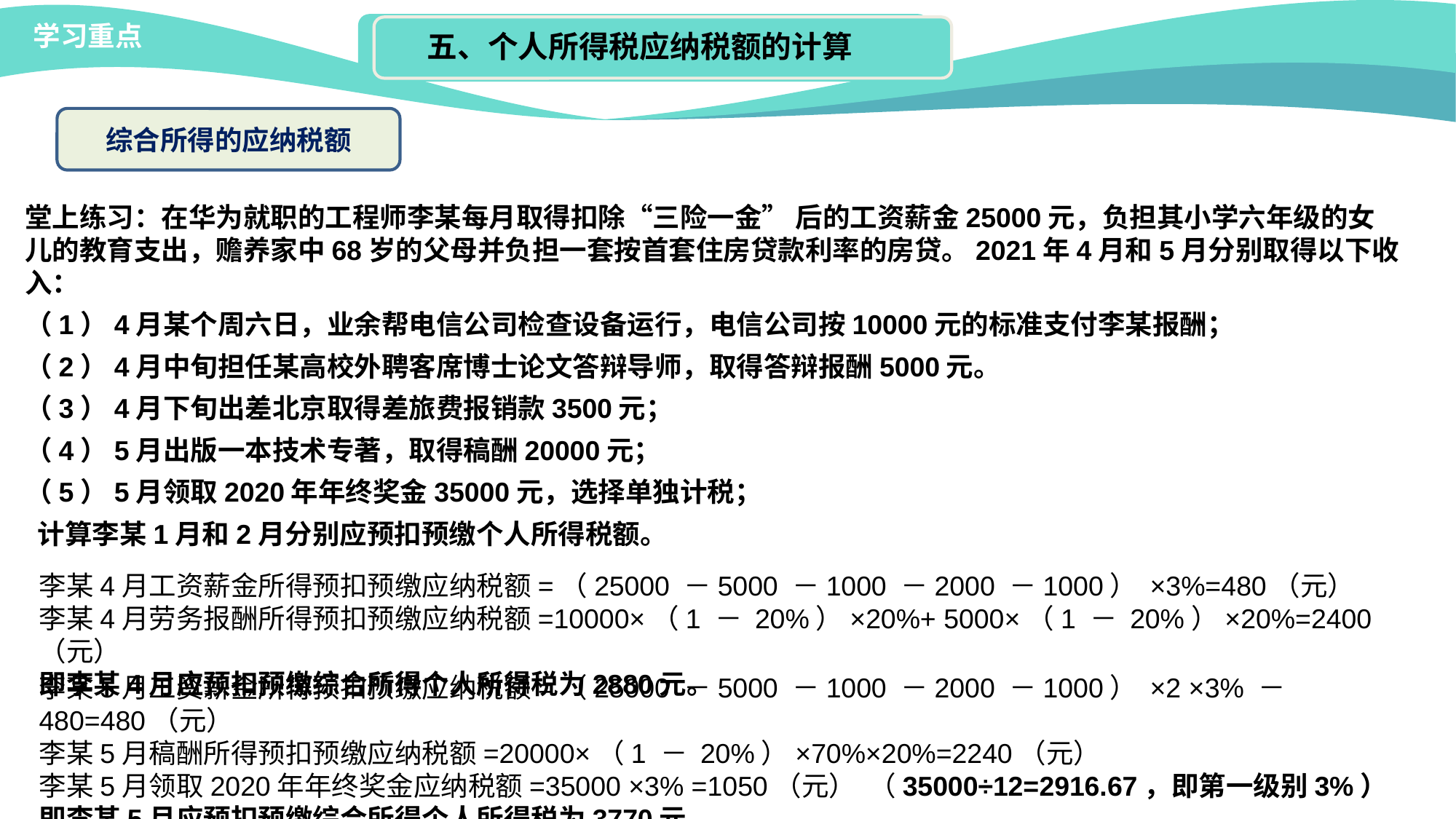

学习重点

五、个人所得税应纳税额的计算
综合所得的应纳税额
堂上练习：在华为就职的工程师李某每月取得扣除“三险一金” 后的工资薪金25000元，负担其小学六年级的女儿的教育支出，赡养家中68岁的父母并负担一套按首套住房贷款利率的房贷。2021年4月和5月分别取得以下收入：
（1）4月某个周六日，业余帮电信公司检查设备运行，电信公司按10000元的标准支付李某报酬；
（2）4月中旬担任某高校外聘客席博士论文答辩导师，取得答辩报酬5000元。
（3）4月下旬出差北京取得差旅费报销款3500元；
（4）5月出版一本技术专著，取得稿酬20000元；
（5）5月领取2020年年终奖金35000元，选择单独计税；
 计算李某1月和2月分别应预扣预缴个人所得税额。
李某4月工资薪金所得预扣预缴应纳税额=（25000 －5000 －1000 －2000 －1000） ×3%=480（元）
李某4月劳务报酬所得预扣预缴应纳税额=10000×（1 － 20%）×20%+ 5000×（1 － 20%）×20%=2400（元）
即李某4月应预扣预缴综合所得个人所得税为2880元。

李某5月工资薪金所得预扣预缴应纳税额=（25000 －5000 －1000 －2000 －1000） ×2 ×3% － 480=480（元）
李某5月稿酬所得预扣预缴应纳税额=20000×（1 － 20%）×70%×20%=2240（元）
李某5月领取2020年年终奖金应纳税额=35000 ×3% =1050（元）  （35000÷12=2916.67，即第一级别3%）
即李某5月应预扣预缴综合所得个人所得税为3770元